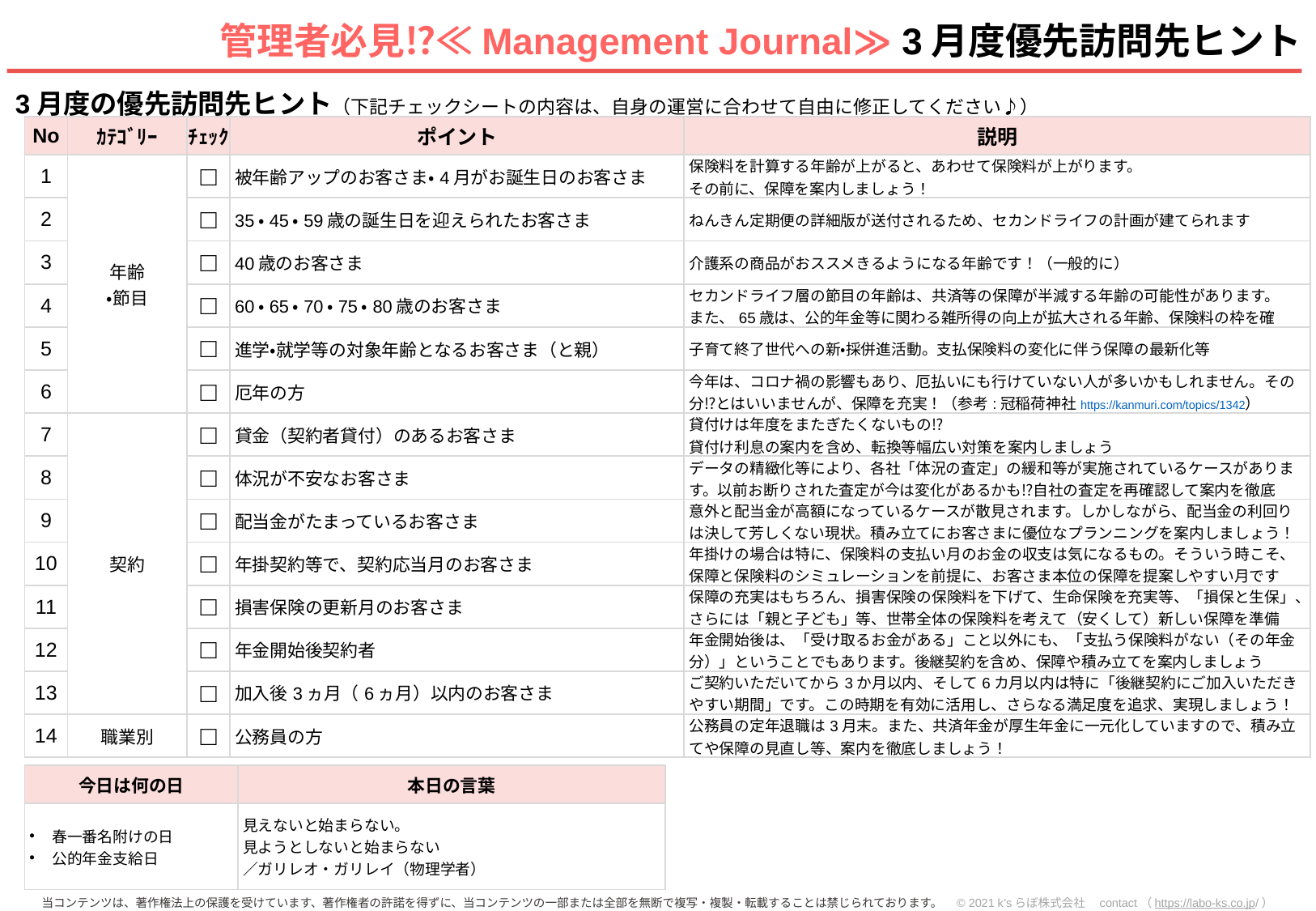

管理者必見⁉≪Management Journal≫ 3月度優先訪問先ヒント
3月度の優先訪問先ヒント（下記チェックシートの内容は、自身の運営に合わせて自由に修正してください♪）
| No | ｶﾃｺﾞﾘｰ | ﾁｪｯｸ | ポイント | 説明 |
| --- | --- | --- | --- | --- |
| 1 | 年齢 ・節目 | □ | 被年齢アップのお客さま・4月がお誕生日のお客さま | 保険料を計算する年齢が上がると、あわせて保険料が上がります。 その前に、保障を案内しましょう！ |
| 2 |  | □ | 35・45・59歳の誕生日を迎えられたお客さま | ねんきん定期便の詳細版が送付されるため、セカンドライフの計画が建てられます |
| 3 |  | □ | 40歳のお客さま | 介護系の商品がおススメきるようになる年齢です！（一般的に） |
| 4 |  | □ | 60・65・70・75・80歳のお客さま | セカンドライフ層の節目の年齢は、共済等の保障が半減する年齢の可能性があります。 また、65歳は、公的年金等に関わる雑所得の向上が拡大される年齢、保険料の枠を確保！ |
| 5 |  | □ | 進学・就学等の対象年齢となるお客さま（と親） | 子育て終了世代への新・採併進活動。支払保険料の変化に伴う保障の最新化等 |
| 6 |  | □ | 厄年の方 | 今年は、コロナ禍の影響もあり、厄払いにも行けていない人が多いかもしれません。その分⁉とはいいませんが、保障を充実！（参考:冠稲荷神社https://kanmuri.com/topics/1342） |
| 7 | 契約 | □ | 貸金（契約者貸付）のあるお客さま | 貸付けは年度をまたぎたくないもの⁉ 貸付け利息の案内を含め、転換等幅広い対策を案内しましょう |
| 8 |  | □ | 体況が不安なお客さま | データの精緻化等により、各社「体況の査定」の緩和等が実施されているケースがあります。以前お断りされた査定が今は変化があるかも⁉自社の査定を再確認して案内を徹底 |
| 9 |  | □ | 配当金がたまっているお客さま | 意外と配当金が高額になっているケースが散見されます。しかしながら、配当金の利回りは決して芳しくない現状。積み立てにお客さまに優位なプランニングを案内しましょう！ |
| 10 |  | □ | 年掛契約等で、契約応当月のお客さま | 年掛けの場合は特に、保険料の支払い月のお金の収支は気になるもの。そういう時こそ、保障と保険料のシミュレーションを前提に、お客さま本位の保障を提案しやすい月です |
| 11 |  | □ | 損害保険の更新月のお客さま | 保障の充実はもちろん、損害保険の保険料を下げて、生命保険を充実等、「損保と生保」、さらには「親と子ども」等、世帯全体の保険料を考えて（安くして）新しい保障を準備 |
| 12 |  | □ | 年金開始後契約者 | 年金開始後は、「受け取るお金がある」こと以外にも、「支払う保険料がない（その年金分）」ということでもあります。後継契約を含め、保障や積み立てを案内しましょう |
| 13 |  | □ | 加入後3ヵ月（6ヵ月）以内のお客さま | ご契約いただいてから3か月以内、そして6カ月以内は特に「後継契約にご加入いただきやすい期間」です。この時期を有効に活用し、さらなる満足度を追求、実現しましょう！ |
| 14 | 職業別 | □ | 公務員の方 | 公務員の定年退職は3月末。また、共済年金が厚生年金に一元化していますので、積み立てや保障の見直し等、案内を徹底しましょう！ |
| 今日は何の日 | 本日の言葉 |
| --- | --- |
| 春一番名附けの日 公的年金支給日 | 見えないと始まらない。 見ようとしないと始まらない ／ガリレオ・ガリレイ（物理学者） |